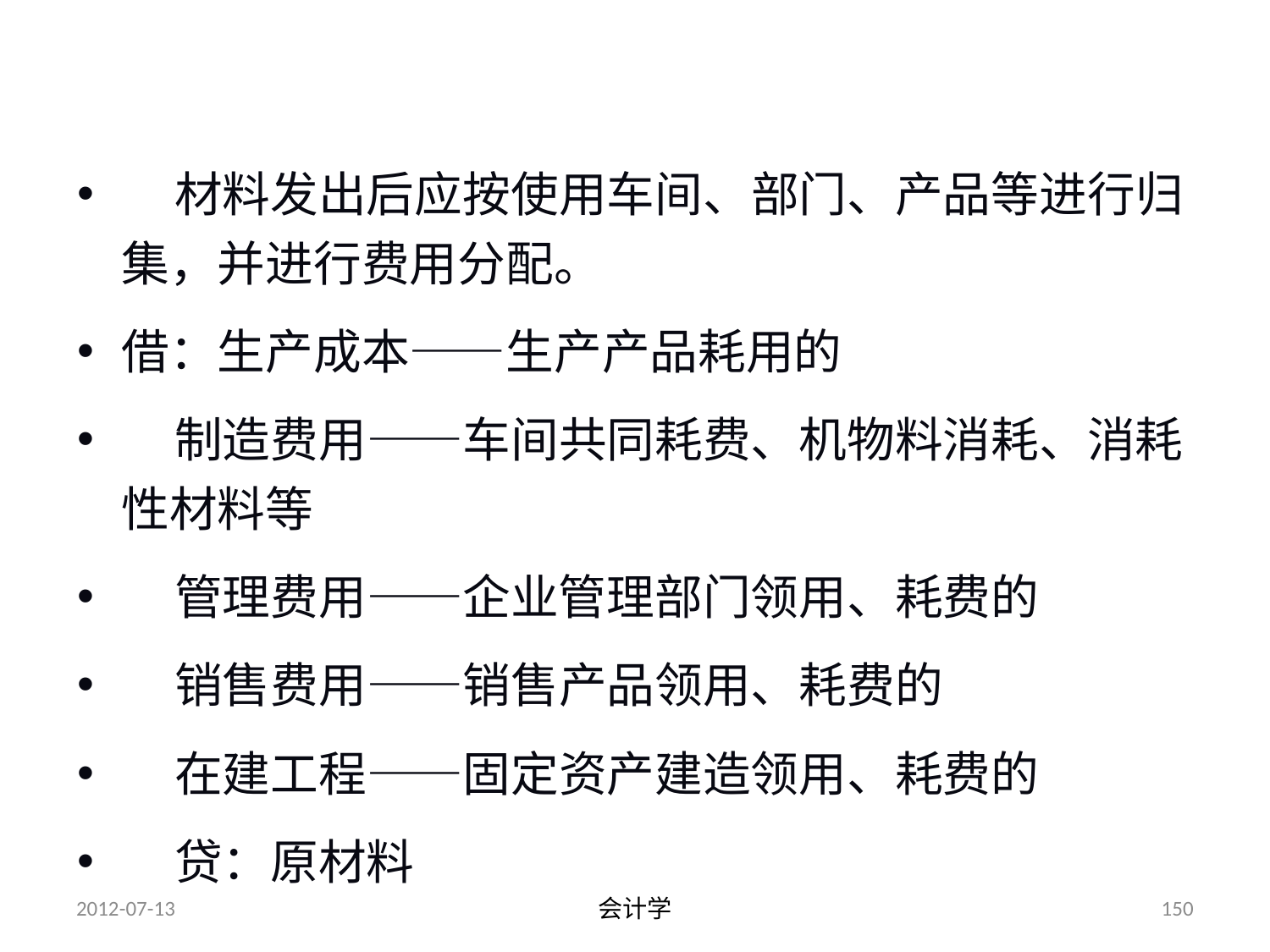

# 2.材料发出的总分类核算（P.102）
    材料发出后应按使用车间、部门、产品等进行归集，并进行费用分配。
借：生产成本——生产产品耗用的
    制造费用——车间共同耗费、机物料消耗、消耗性材料等
    管理费用——企业管理部门领用、耗费的
    销售费用——销售产品领用、耗费的
    在建工程——固定资产建造领用、耗费的
    贷：原材料
2012-07-13
会计学
150